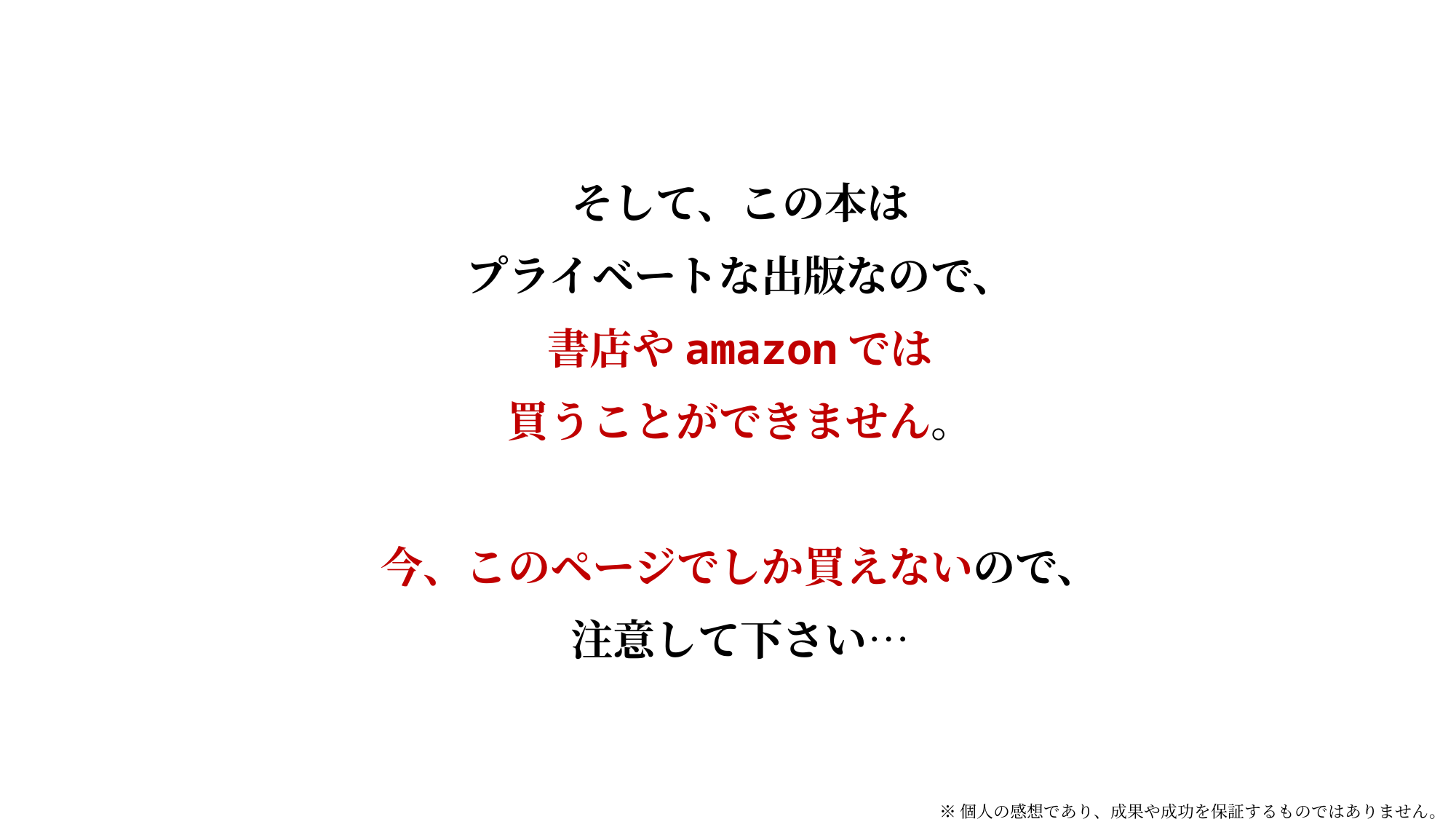

そして、この本は
プライベートな出版なので、
書店やamazonでは
買うことができません。

今、このページでしか買えないので、
注意して下さい…
※個人の感想であり、成果や成功を保証するものではありません。